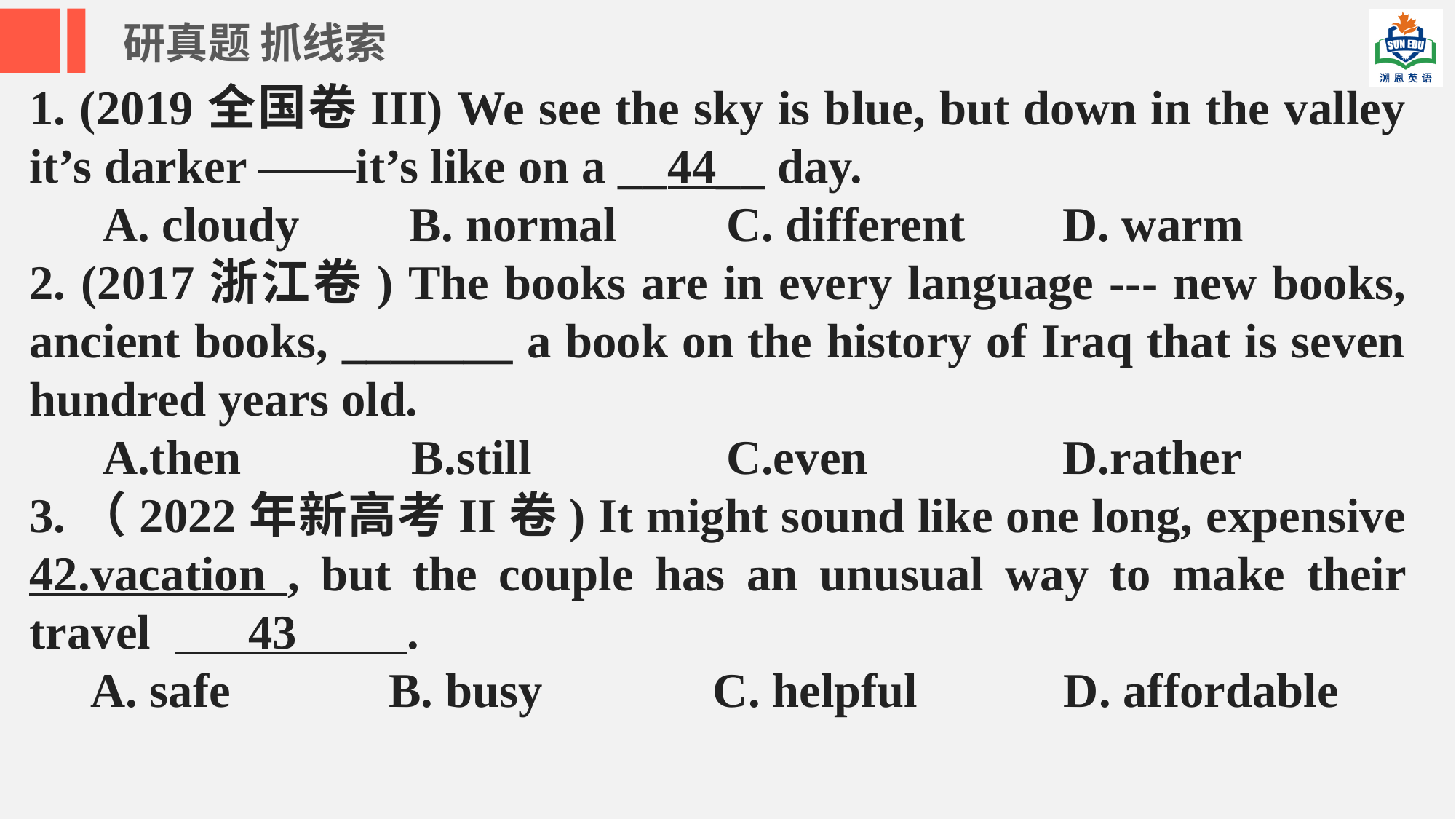

研真题 抓线索
1. (2019全国卷III) We see the sky is blue, but down in the valley it’s darker ——it’s like on a __44__ day.
      A. cloudy         B. normal         C. different        D. warm
2. (2017浙江卷) The books are in every language --- new books, ancient books, _______ a book on the history of Iraq that is seven hundred years old.
      A.then              B.still                C.even                D.rather
3.（2022年新高考II卷) It might sound like one long, expensive 42.vacation , but the couple has an unusual way to make their travel        43         .
     A. safe             B. busy              C. helpful            D. affordable